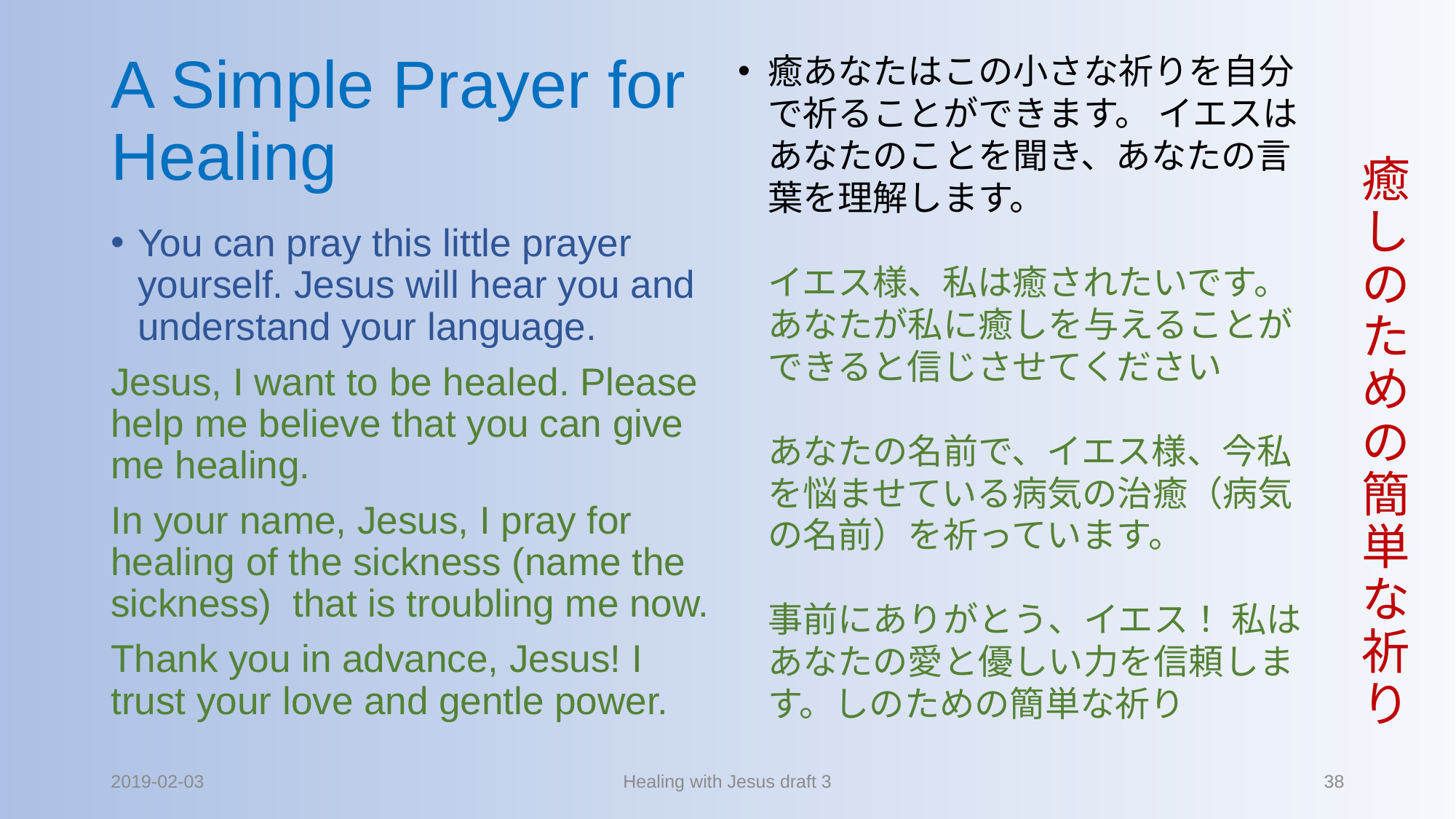

# A Simple Prayer for Healing
癒あなたはこの小さな祈りを自分で祈ることができます。 イエスはあなたのことを聞き、あなたの言葉を理解します。
イエス様、私は癒されたいです。 あなたが私に癒しを与えることができると信じさせてください
あなたの名前で、イエス様、今私を悩ませている病気の治癒（病気の名前）を祈っています。
事前にありがとう、イエス！ 私はあなたの愛と優しい力を信頼します。しのための簡単な祈り
癒しのための簡単な祈り
You can pray this little prayer yourself. Jesus will hear you and understand your language.
Jesus, I want to be healed. Please help me believe that you can give me healing.
In your name, Jesus, I pray for healing of the sickness (name the sickness)  that is troubling me now.
Thank you in advance, Jesus! I trust your love and gentle power.
2019-02-03
Healing with Jesus draft 3
38